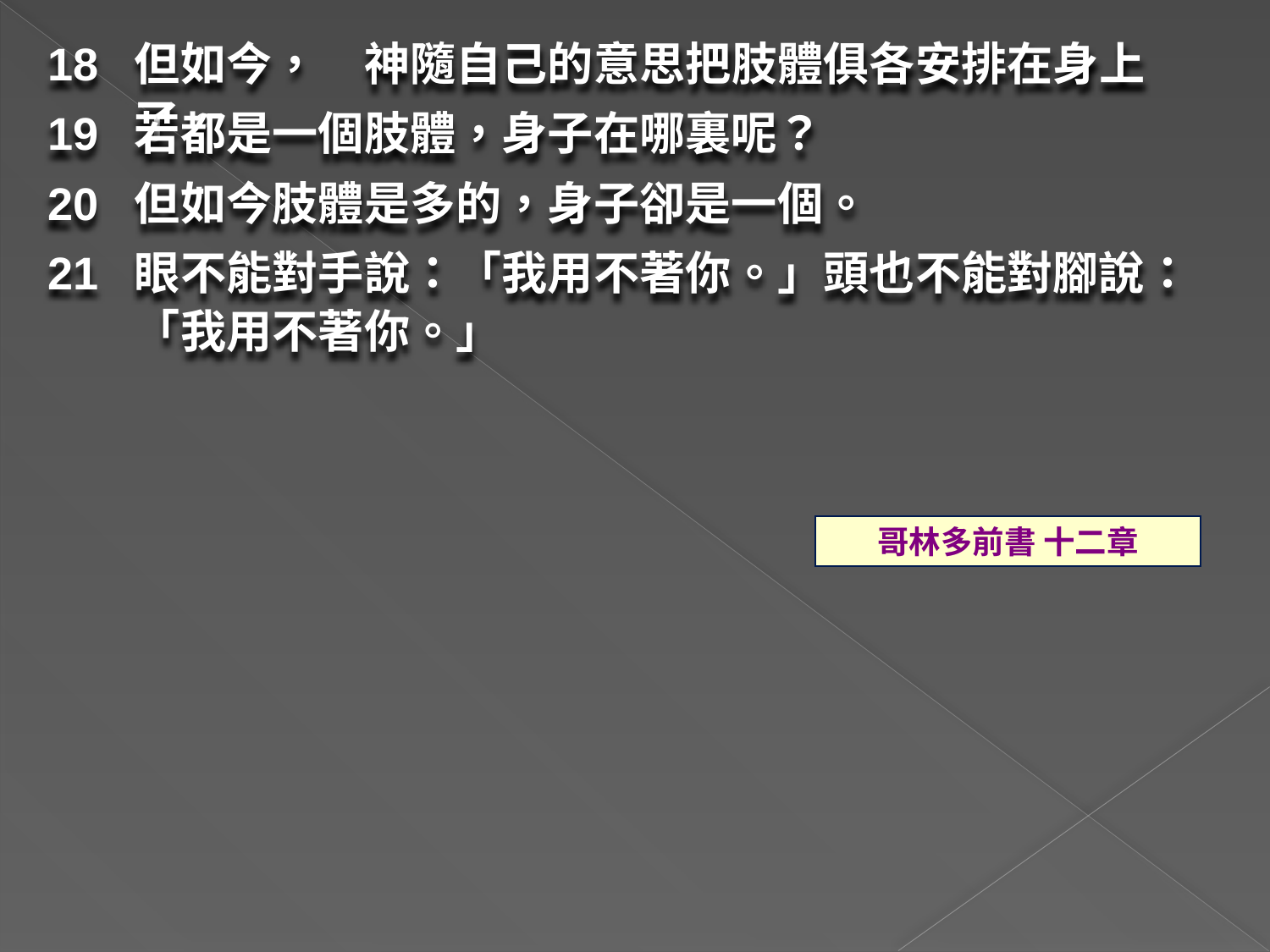

18	但如今，　神隨自己的意思把肢體俱各安排在身上了。
19	若都是一個肢體，身子在哪裏呢？
20	但如今肢體是多的，身子卻是一個。
21	眼不能對手說：「我用不著你。」頭也不能對腳說：「我用不著你。」

哥林多前書 十二章